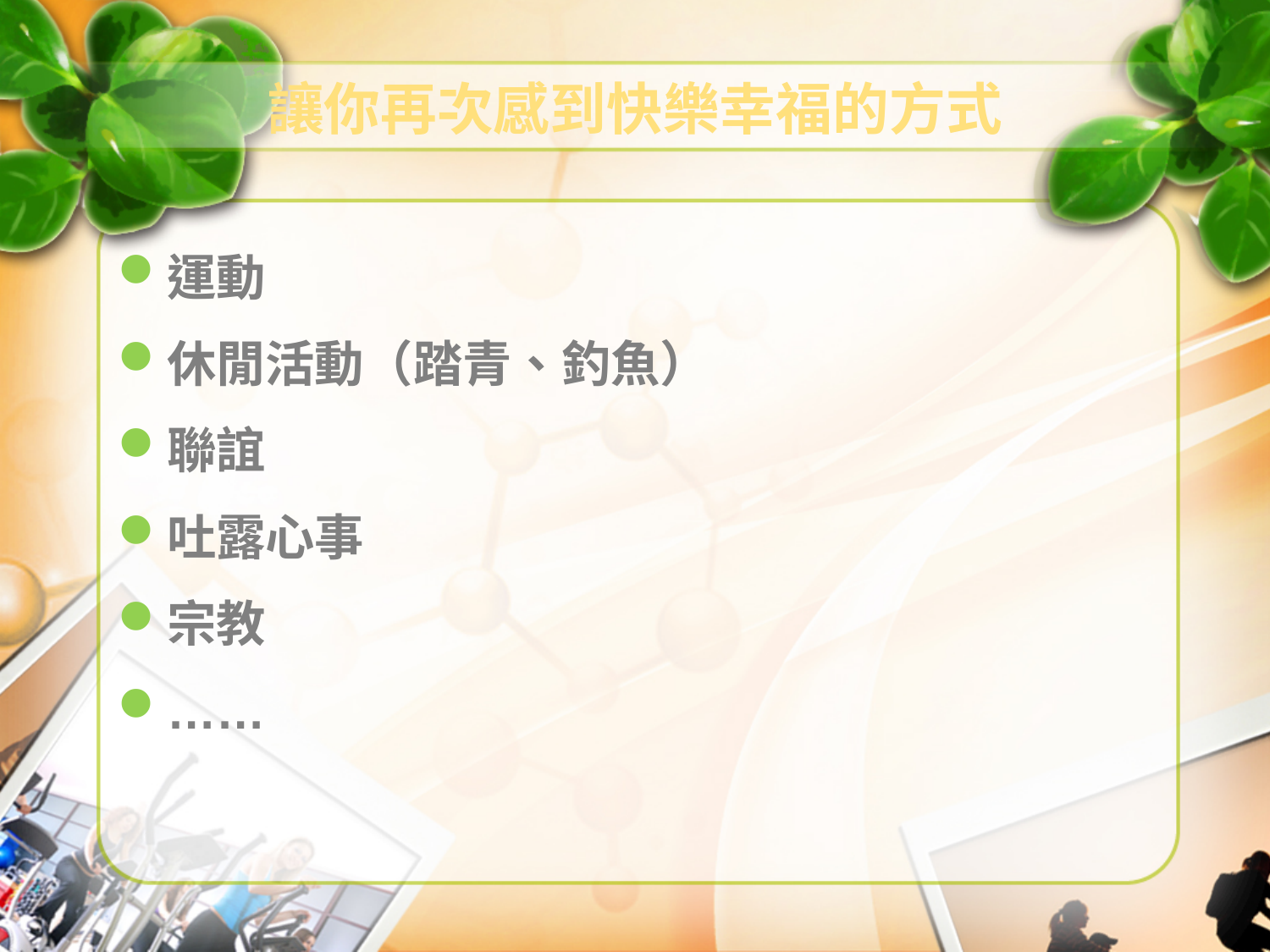

# 讓你再次感到快樂幸福的方式
運動
休閒活動（踏青、釣魚）
聯誼
吐露心事
宗教
……